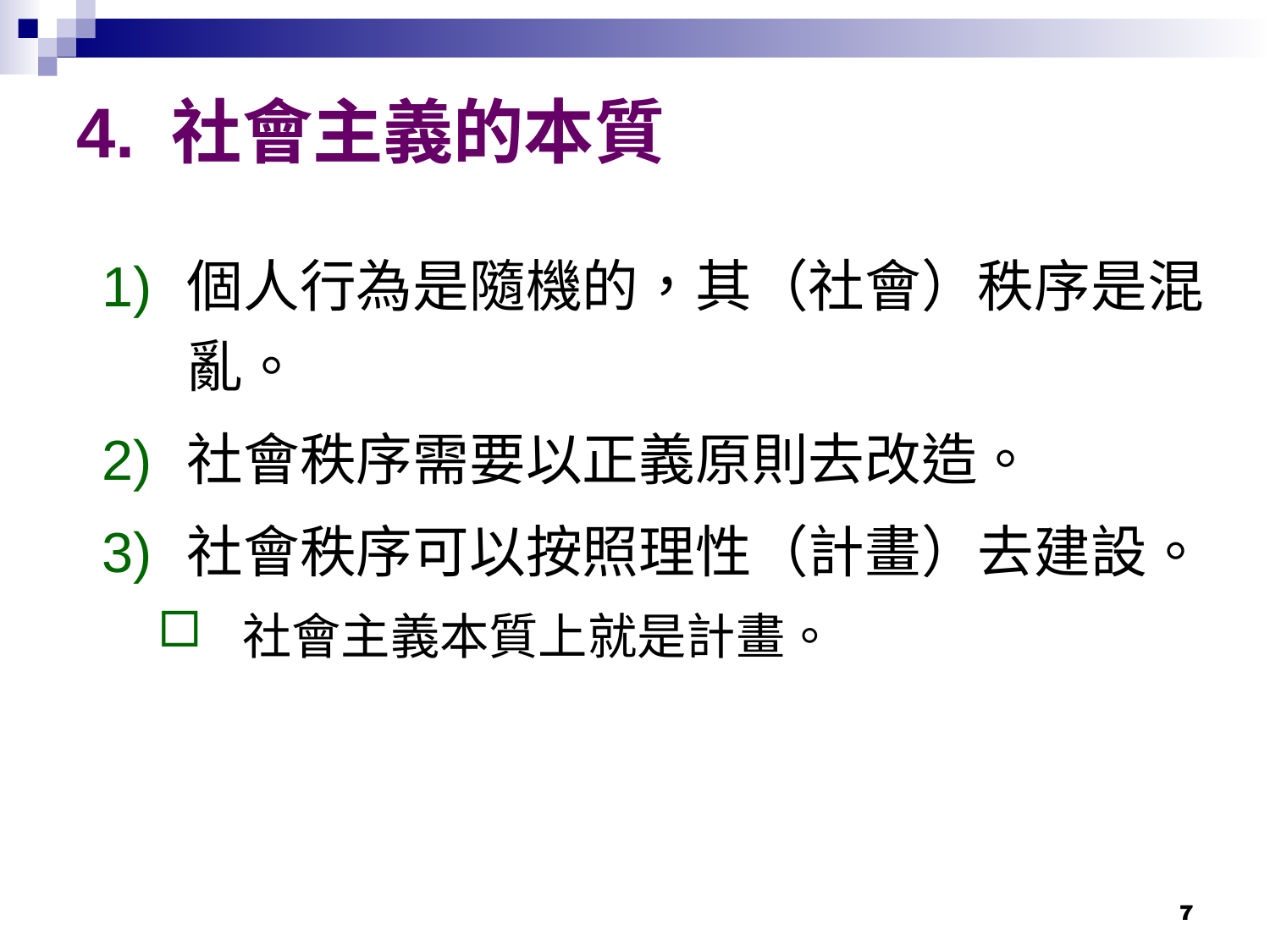

# 4. 社會主義的本質
個人行為是隨機的，其（社會）秩序是混亂。
社會秩序需要以正義原則去改造。
社會秩序可以按照理性（計畫）去建設。
社會主義本質上就是計畫。
7